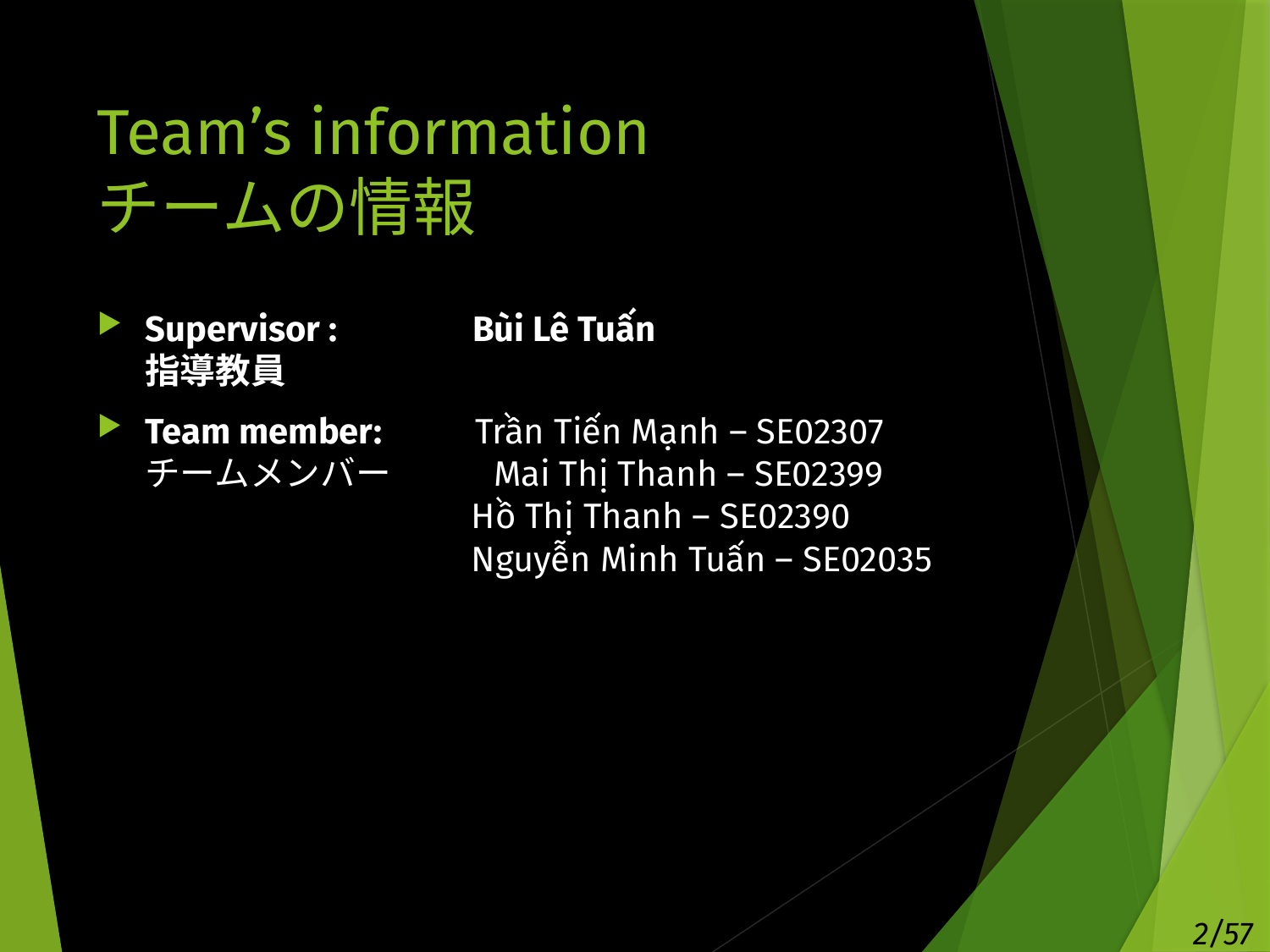

# Team’s information チームの情報
Supervisor :                Bùi Lê Tuấn
指導教員
Team member:           Trần Tiến Mạnh – SE02307
チームメンバー            Mai Thị Thanh – SE02399
                                   Hồ Thị Thanh – SE02390
                                   Nguyễn Minh Tuấn – SE02035
2/57